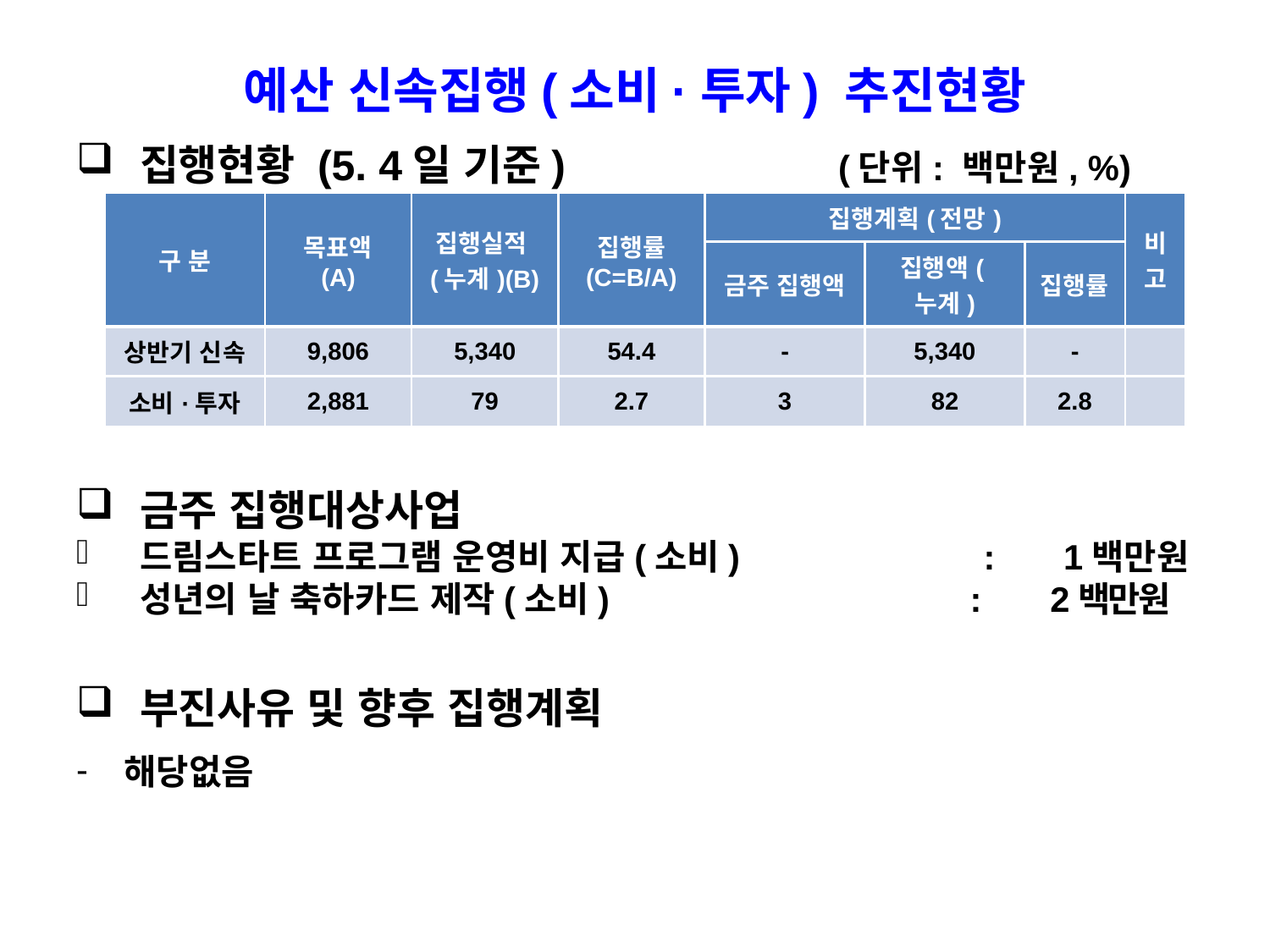

예산 신속집행(소비·투자) 추진현황
집행현황 (5. 4일 기준)                       (단위: 백만원, %)

금주 집행대상사업
드림스타트 프로그램 운영비 지급(소비)                         :       1백만원
성년의 날 축하카드 제작(소비)                                     :          2백만원

부진사유 및 향후 집행계획
해당없음

| 구 분 | 목표액 (A) | 집행실적(누계)(B) | 집행률 (C=B/A) | 집행계획(전망) |  |  | 비 고 |
| --- | --- | --- | --- | --- | --- | --- | --- |
|  |  |  |  | 금주 집행액 | 집행액(누계) | 집행률 |  |
| 상반기 신속 | 9,806 | 5,340 | 54.4 | - | 5,340 | - |  |
| 소비·투자 | 2,881 | 79 | 2.7 | 3 | 82 | 2.8 |  |